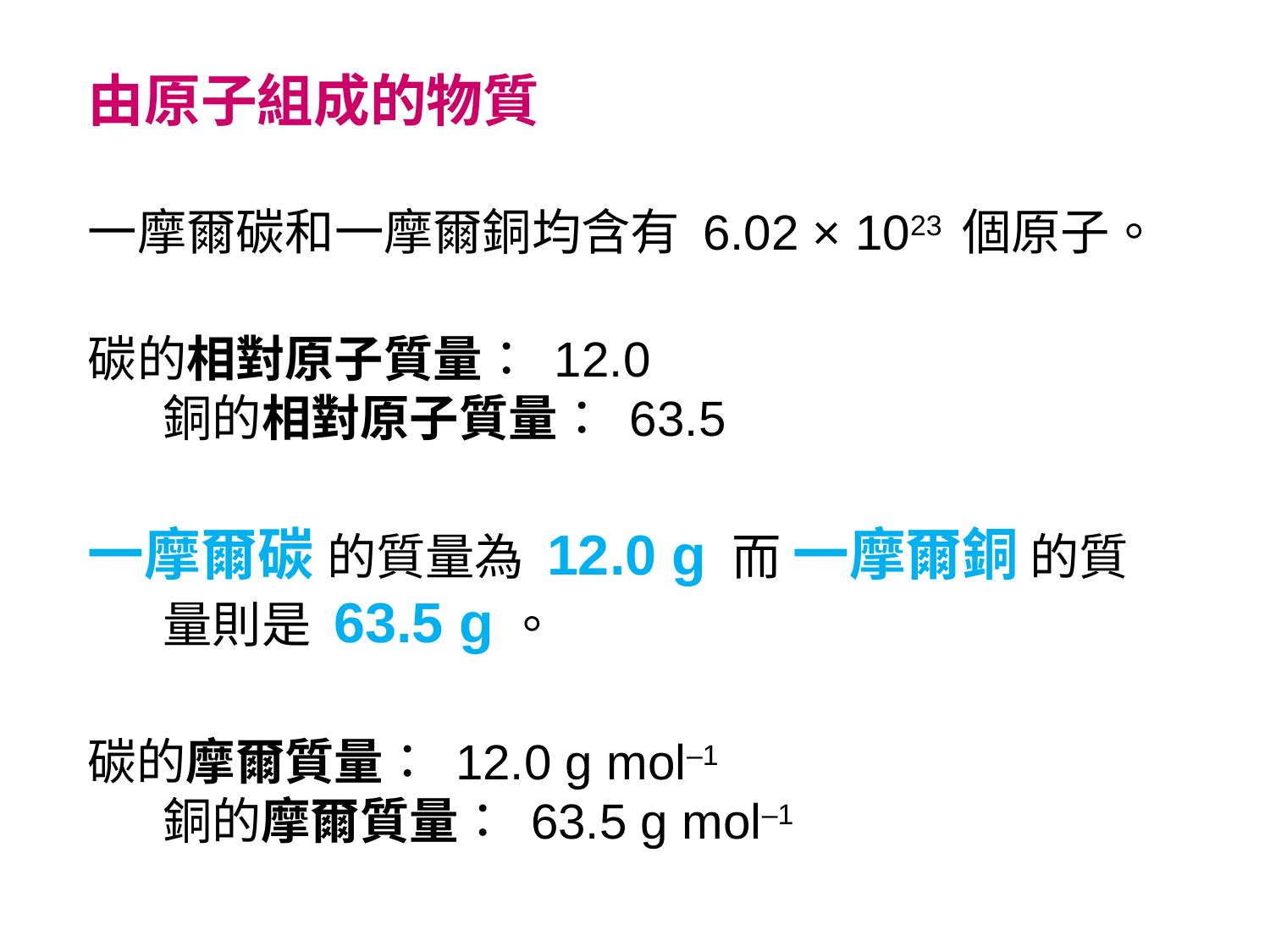

由原子組成的物質
一摩爾碳和一摩爾銅均含有 6.02 × 1023 個原子。
碳的相對原子質量： 12.0
銅的相對原子質量： 63.5
一摩爾碳 的質量為 12.0 g 而 一摩爾銅 的質量則是 63.5 g。
碳的摩爾質量： 12.0 g mol–1
銅的摩爾質量： 63.5 g mol–1